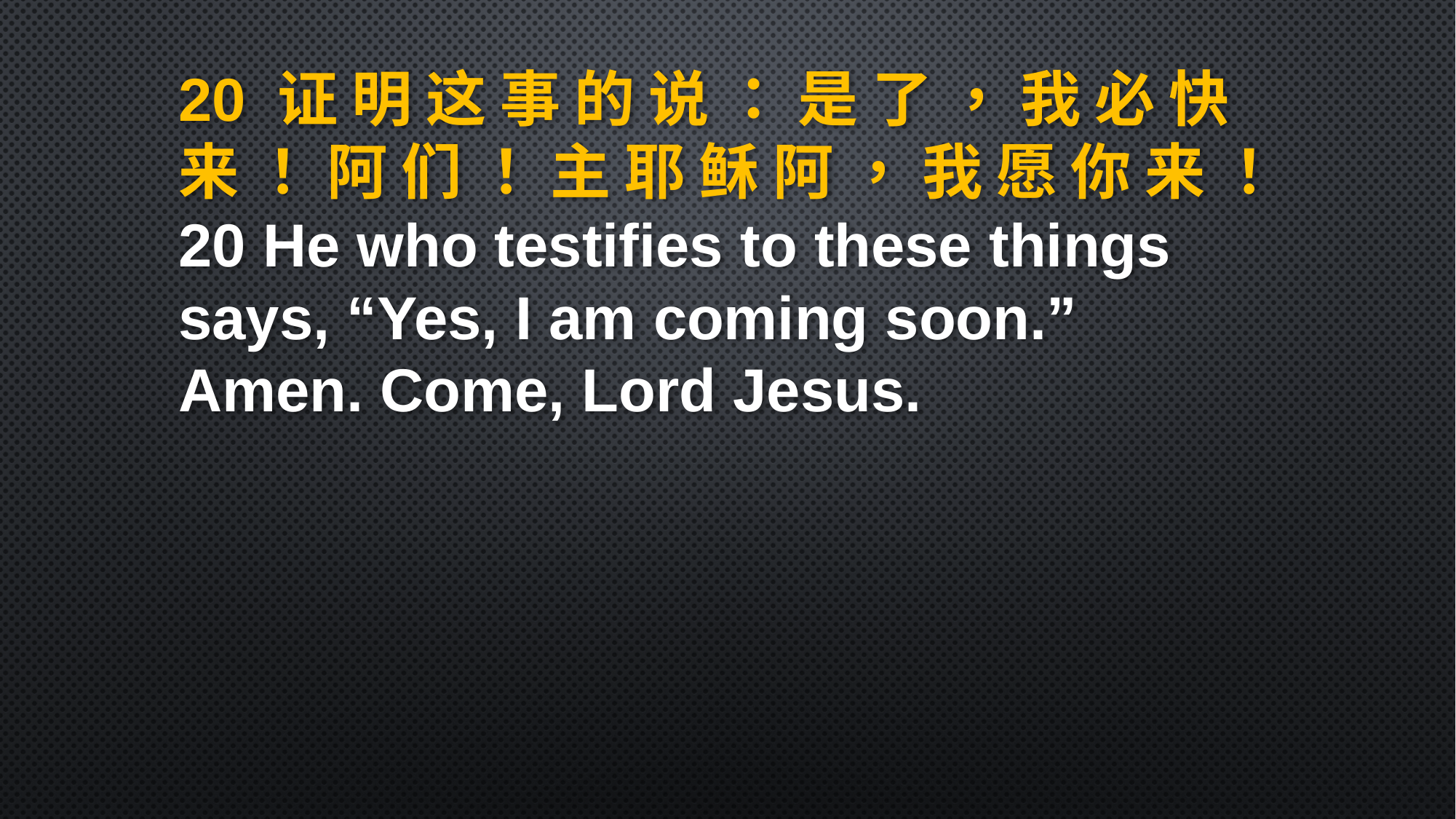

20 证 明 这 事 的 说 ： 是 了 ， 我 必 快 来 ！ 阿 们 ！ 主 耶 稣 阿 ， 我 愿 你 来 ！20 He who testifies to these things says, “Yes, I am coming soon.”
Amen. Come, Lord Jesus.